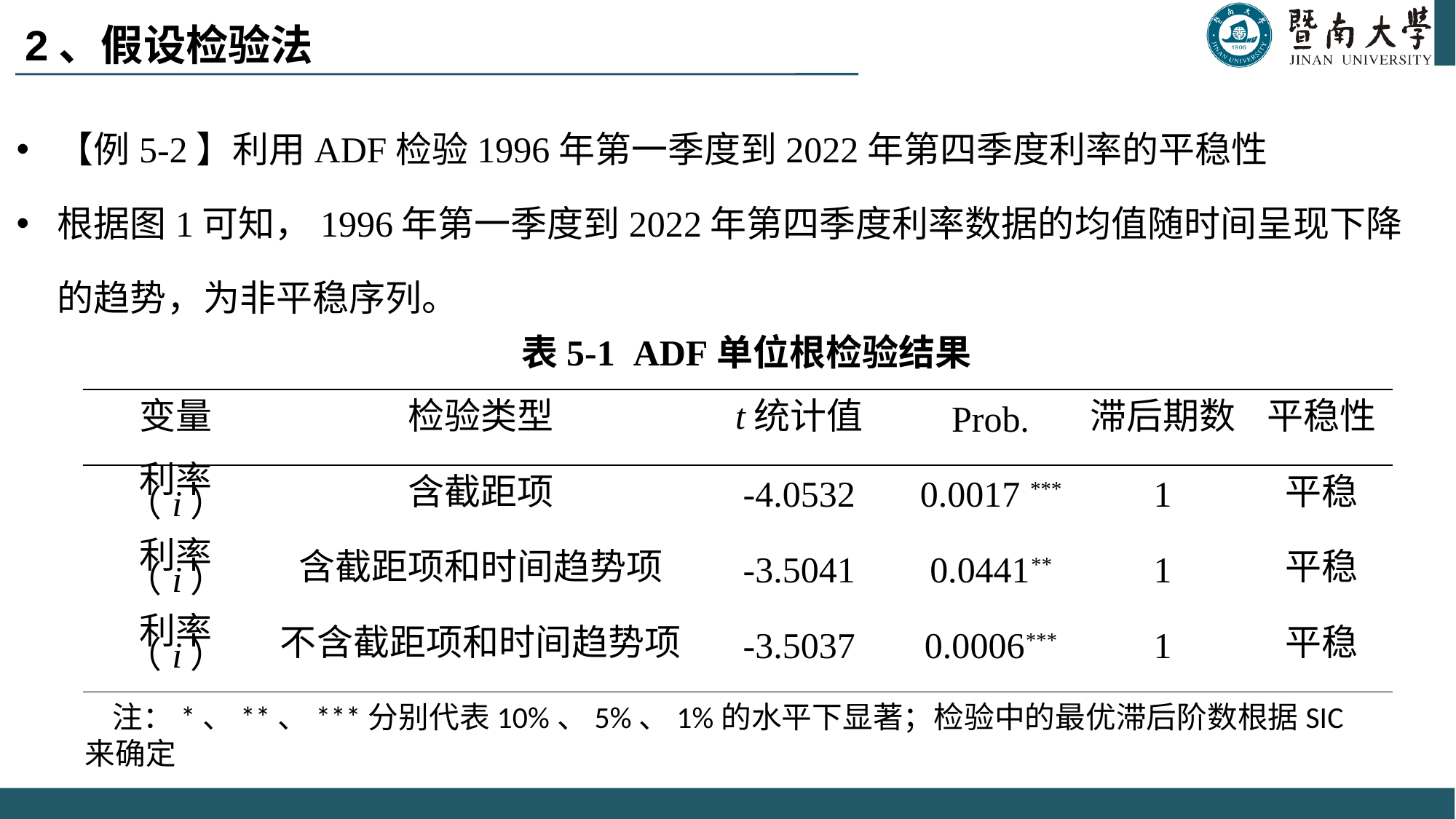

# 2、假设检验法
【例5-2】利用ADF检验1996年第一季度到2022年第四季度利率的平稳性
根据图1可知，1996年第一季度到2022年第四季度利率数据的均值随时间呈现下降的趋势，为非平稳序列。
表5-1  ADF单位根检验结果
| 变量 | 检验类型 | t统计值 | Prob. | 滞后期数 | 平稳性 |
| --- | --- | --- | --- | --- | --- |
| 利率（i） | 含截距项 | -4.0532 | 0.0017 \*\*\* | 1 | 平稳 |
| 利率（i） | 含截距项和时间趋势项 | -3.5041 | 0.0441\*\* | 1 | 平稳 |
| 利率（i） | 不含截距项和时间趋势项 | -3.5037 | 0.0006\*\*\* | 1 | 平稳 |
注：*、**、***分别代表10%、5%、1%的水平下显著；检验中的最优滞后阶数根据SIC来确定